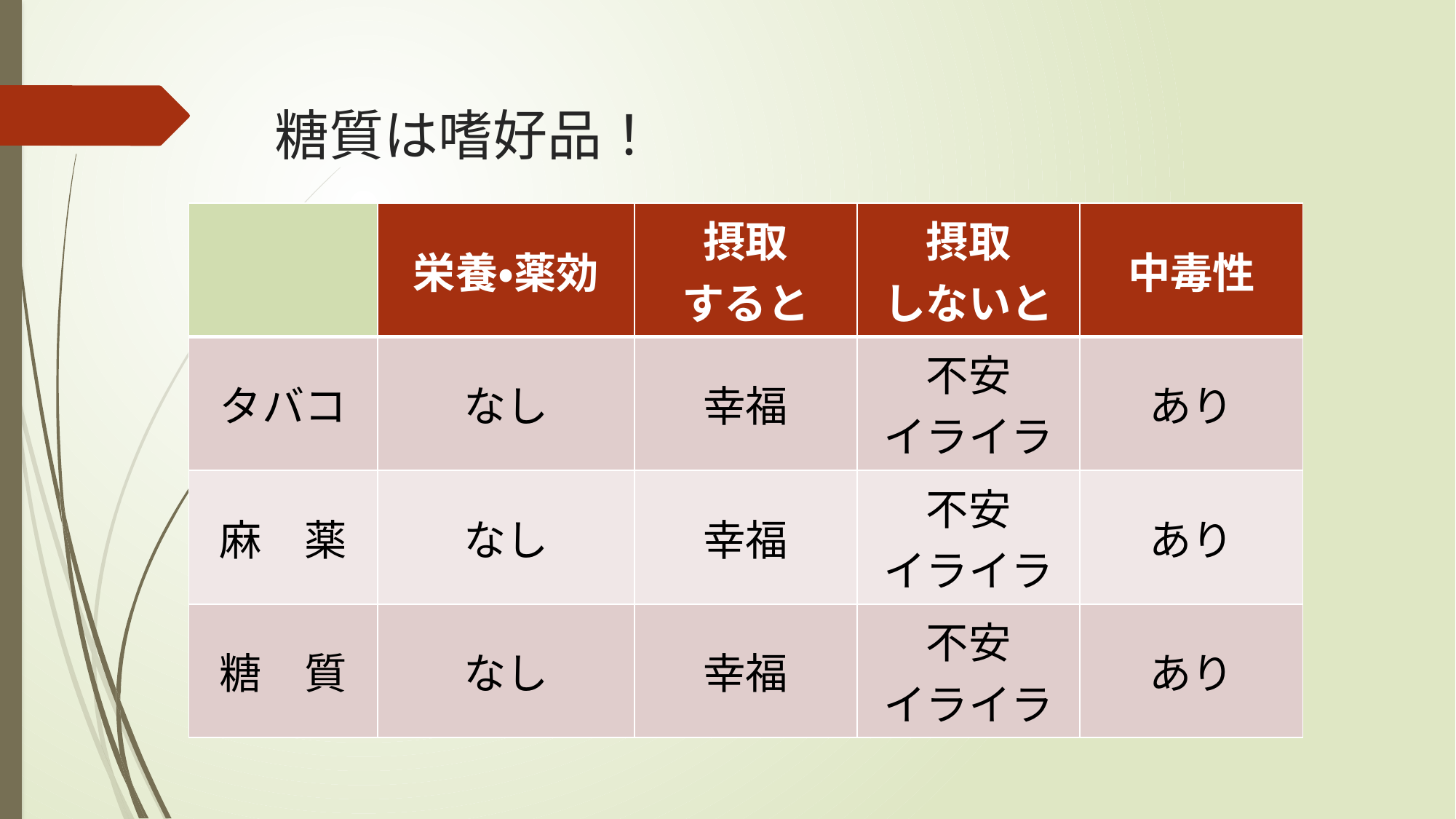

# 糖質は嗜好品！
|  | 栄養・薬効 | 摂取 すると | 摂取 しないと | 中毒性 |
| --- | --- | --- | --- | --- |
| タバコ | なし | 幸福 | 不安 イライラ | あり |
| 麻　薬 | なし | 幸福 | 不安 イライラ | あり |
| 糖　質 | なし | 幸福 | 不安 イライラ | あり |